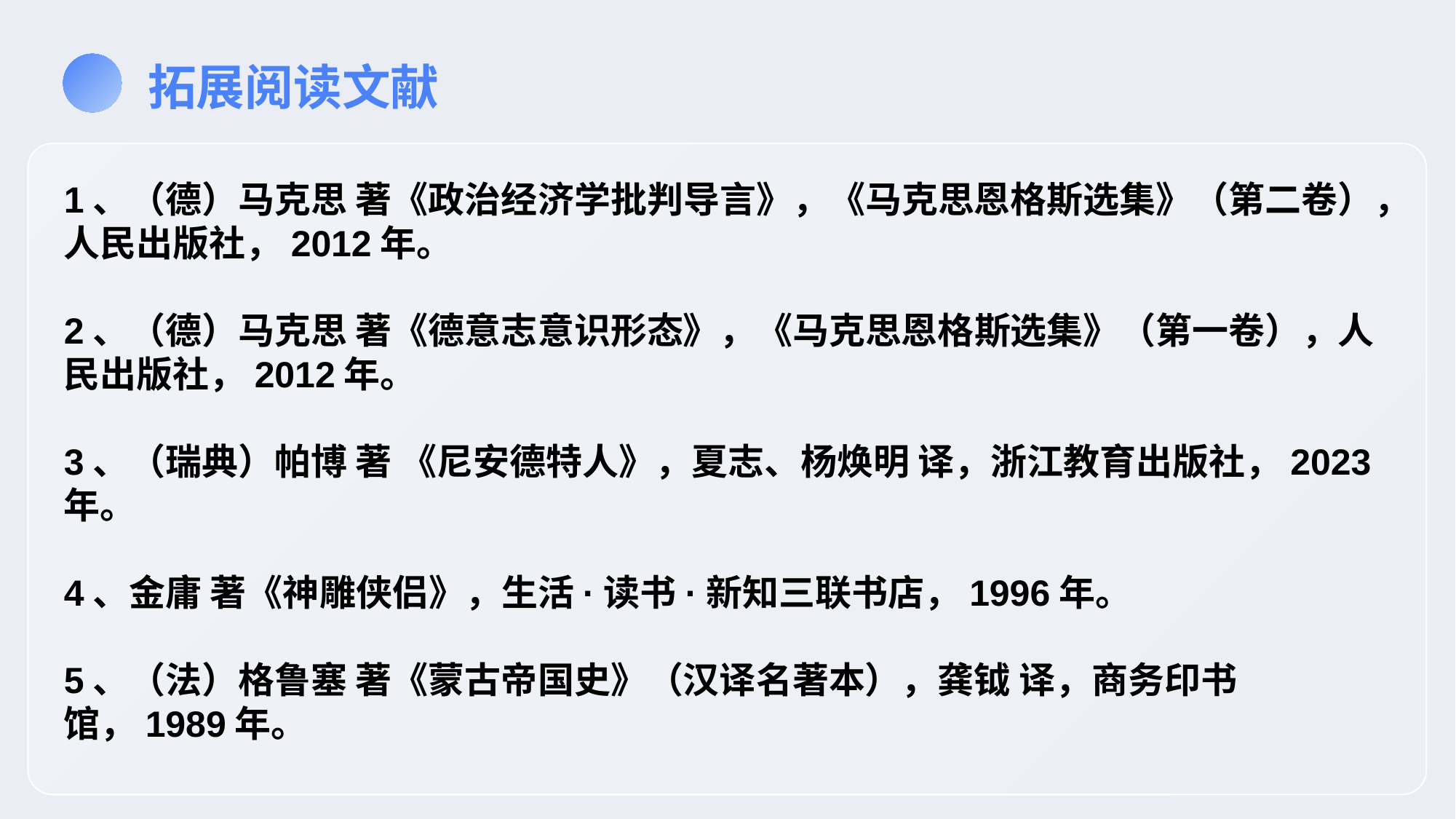

拓展阅读文献
1、（德）马克思 著《政治经济学批判导言》，《马克思恩格斯选集》（第二卷），人民出版社，2012年。

2、（德）马克思 著《德意志意识形态》，《马克思恩格斯选集》（第一卷），人民出版社，2012年。

3、（瑞典）帕博 著 《尼安德特人》，夏志、杨焕明 译，浙江教育出版社，2023年。

4、金庸 著《神雕侠侣》，生活·读书·新知三联书店，1996年。

5、（法）格鲁塞 著《蒙古帝国史》（汉译名著本），龚钺 译，商务印书馆，1989年。